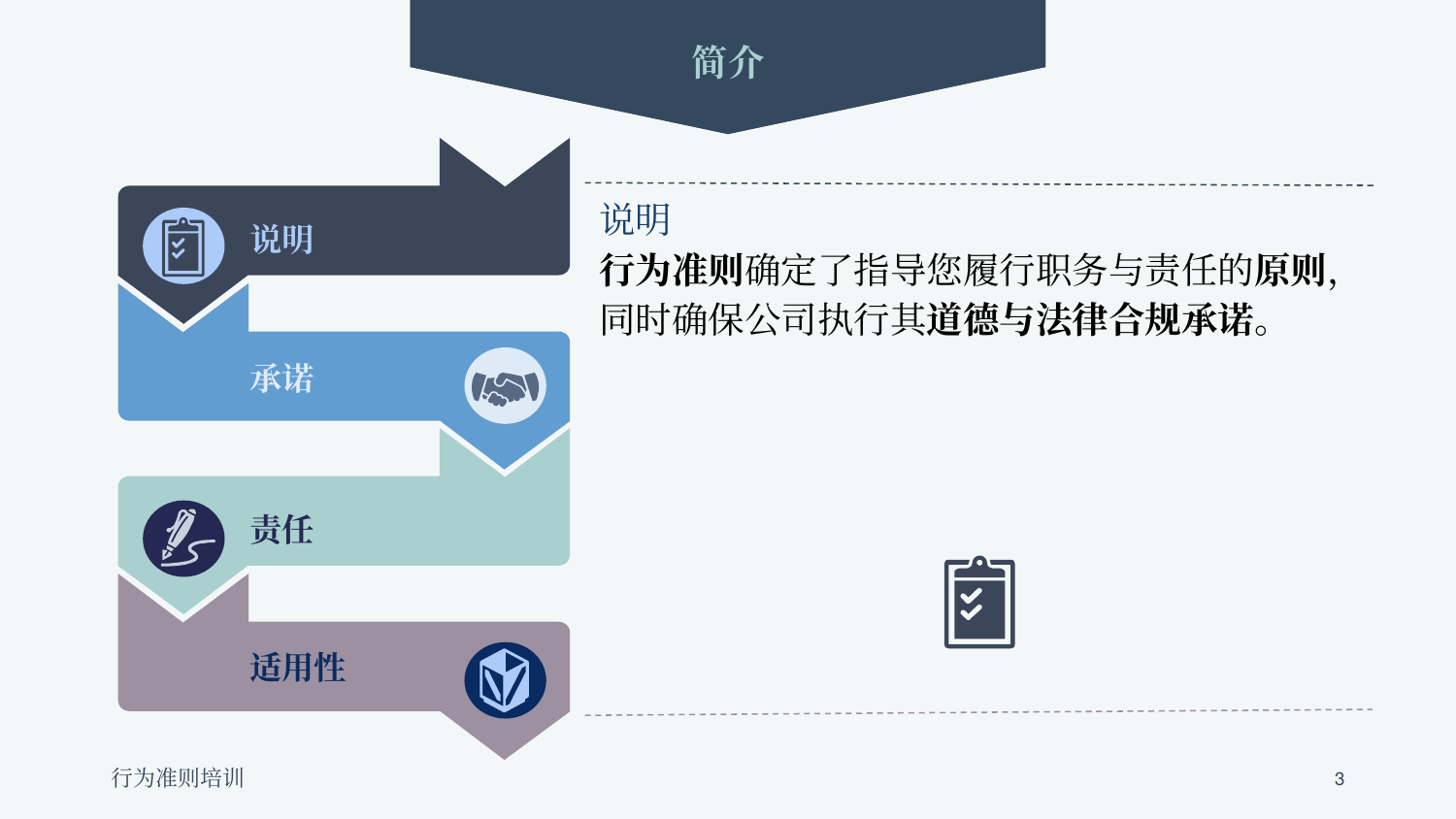

简介

说明

承诺

责任

适用性
说明
行为准则确定了指导您履行职务与责任的原则，同时确保公司执行其道德与法律合规承诺。

3